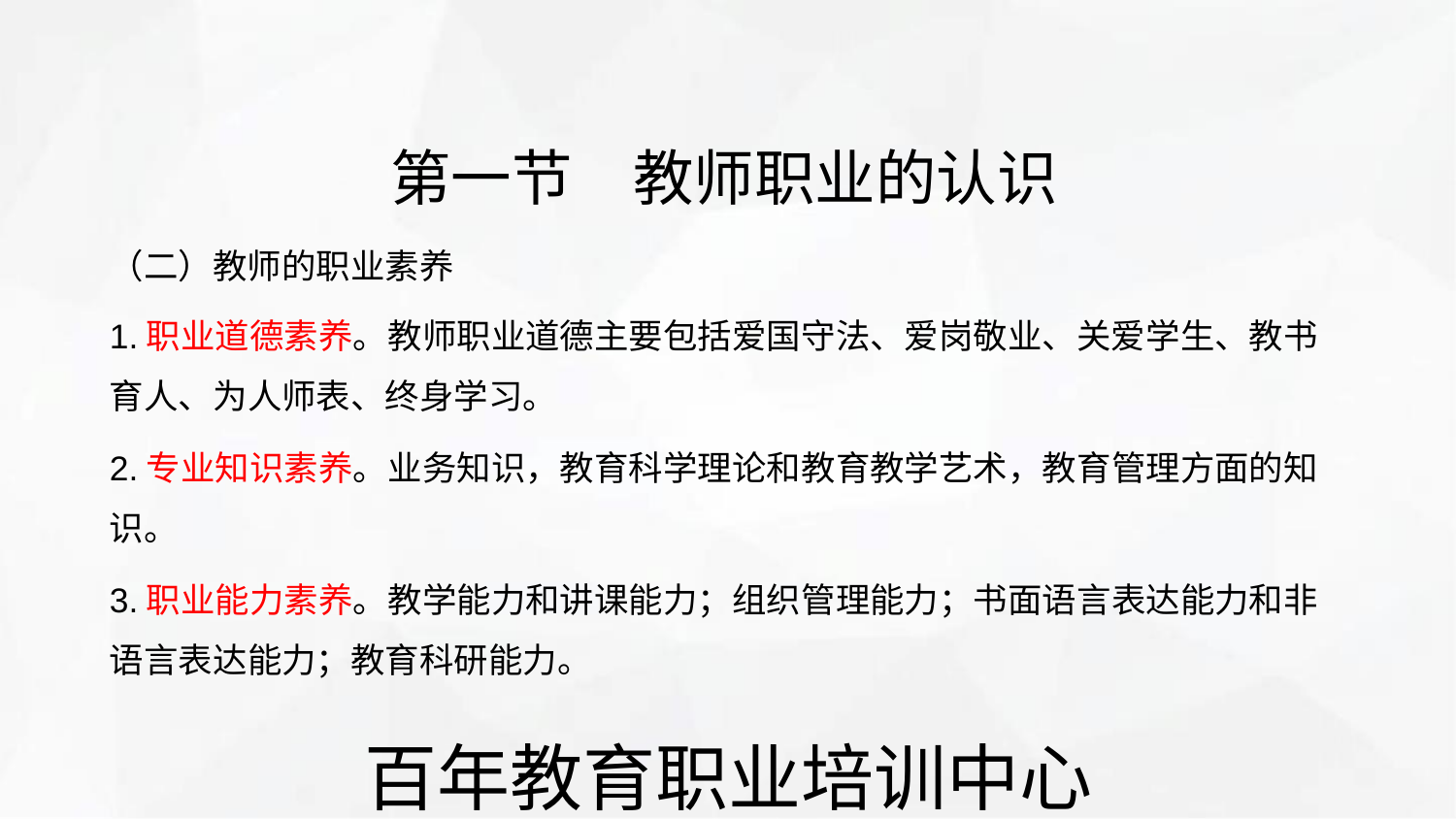

第一节　教师职业的认识
（二）教师的职业素养
1.职业道德素养。教师职业道德主要包括爱国守法、爱岗敬业、关爱学生、教书
育人、为人师表、终身学习。
2.专业知识素养。业务知识，教育科学理论和教育教学艺术，教育管理方面的知
识。
3.职业能力素养。教学能力和讲课能力；组织管理能力；书面语言表达能力和非
语言表达能力；教育科研能力。
百年教育职业培训中心